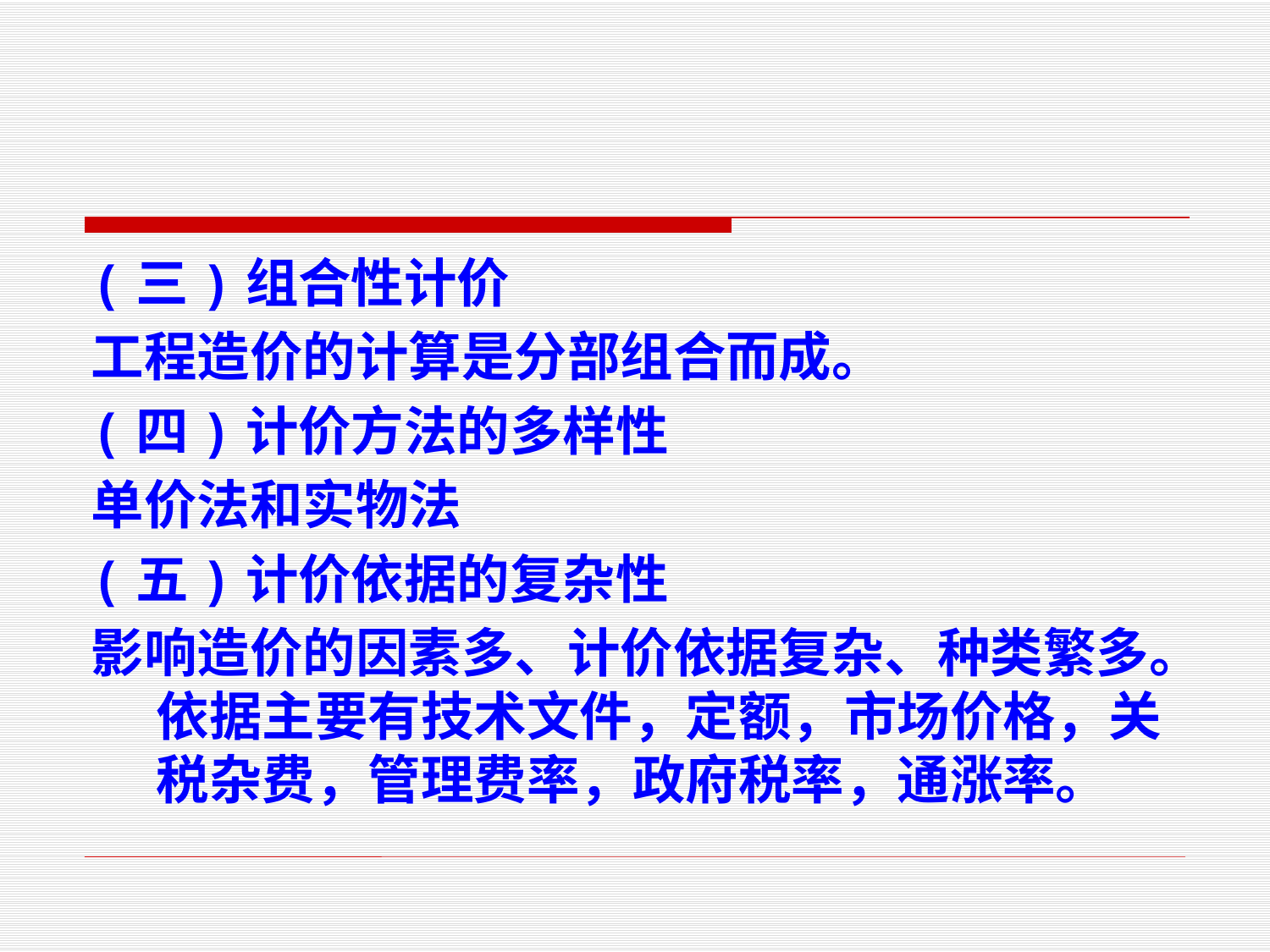

#
(三)组合性计价
工程造价的计算是分部组合而成。
(四)计价方法的多样性
单价法和实物法
(五)计价依据的复杂性
影响造价的因素多、计价依据复杂、种类繁多。依据主要有技术文件，定额，市场价格，关税杂费，管理费率，政府税率，通涨率。